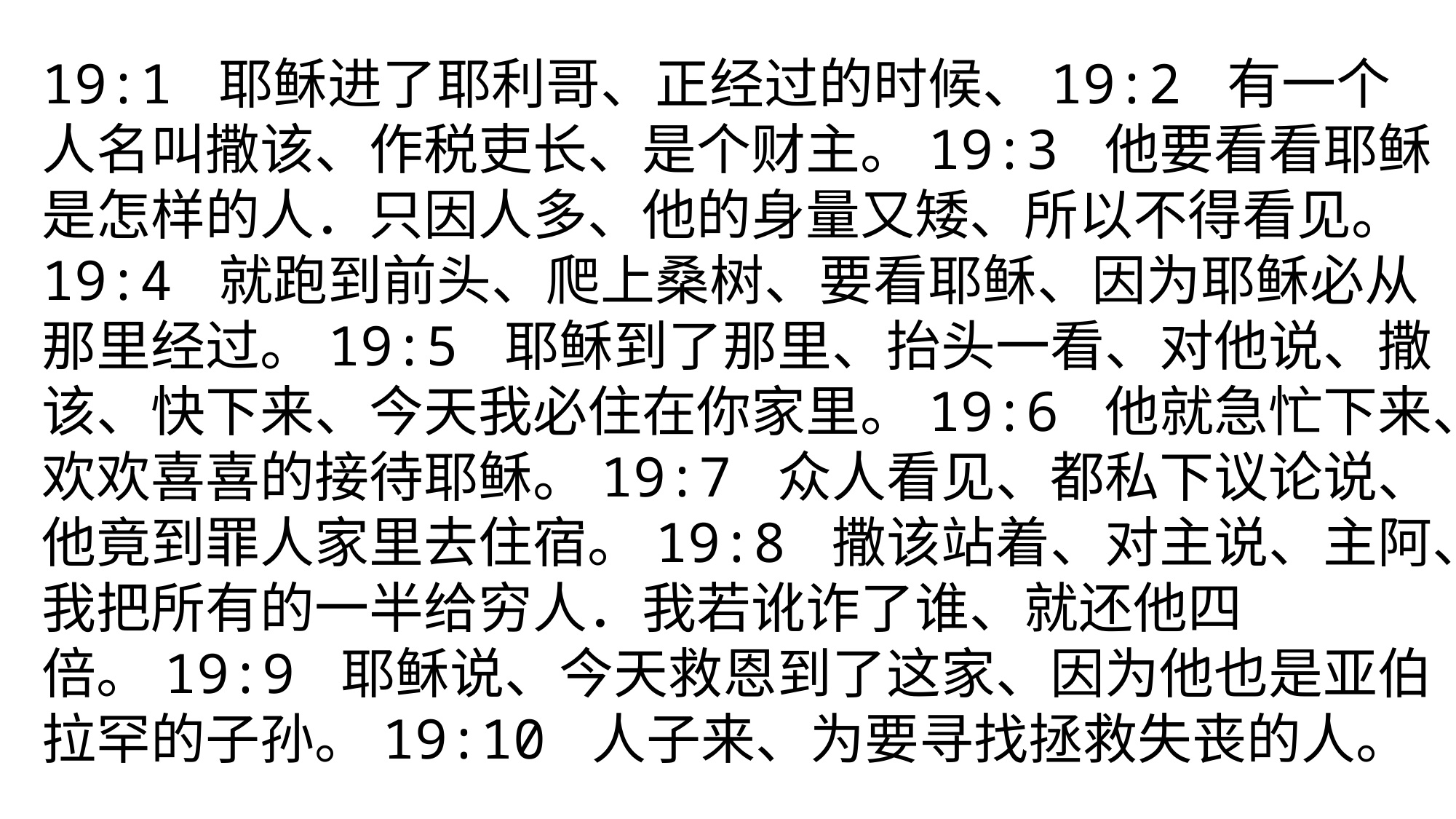

#
19:1 耶稣进了耶利哥、正经过的时候、19:2 有一个人名叫撒该、作税吏长、是个财主。19:3 他要看看耶稣是怎样的人．只因人多、他的身量又矮、所以不得看见。19:4 就跑到前头、爬上桑树、要看耶稣、因为耶稣必从那里经过。19:5 耶稣到了那里、抬头一看、对他说、撒该、快下来、今天我必住在你家里。19:6 他就急忙下来、欢欢喜喜的接待耶稣。19:7 众人看见、都私下议论说、他竟到罪人家里去住宿。19:8 撒该站着、对主说、主阿、我把所有的一半给穷人．我若讹诈了谁、就还他四倍。19:9 耶稣说、今天救恩到了这家、因为他也是亚伯拉罕的子孙。19:10 人子来、为要寻找拯救失丧的人。